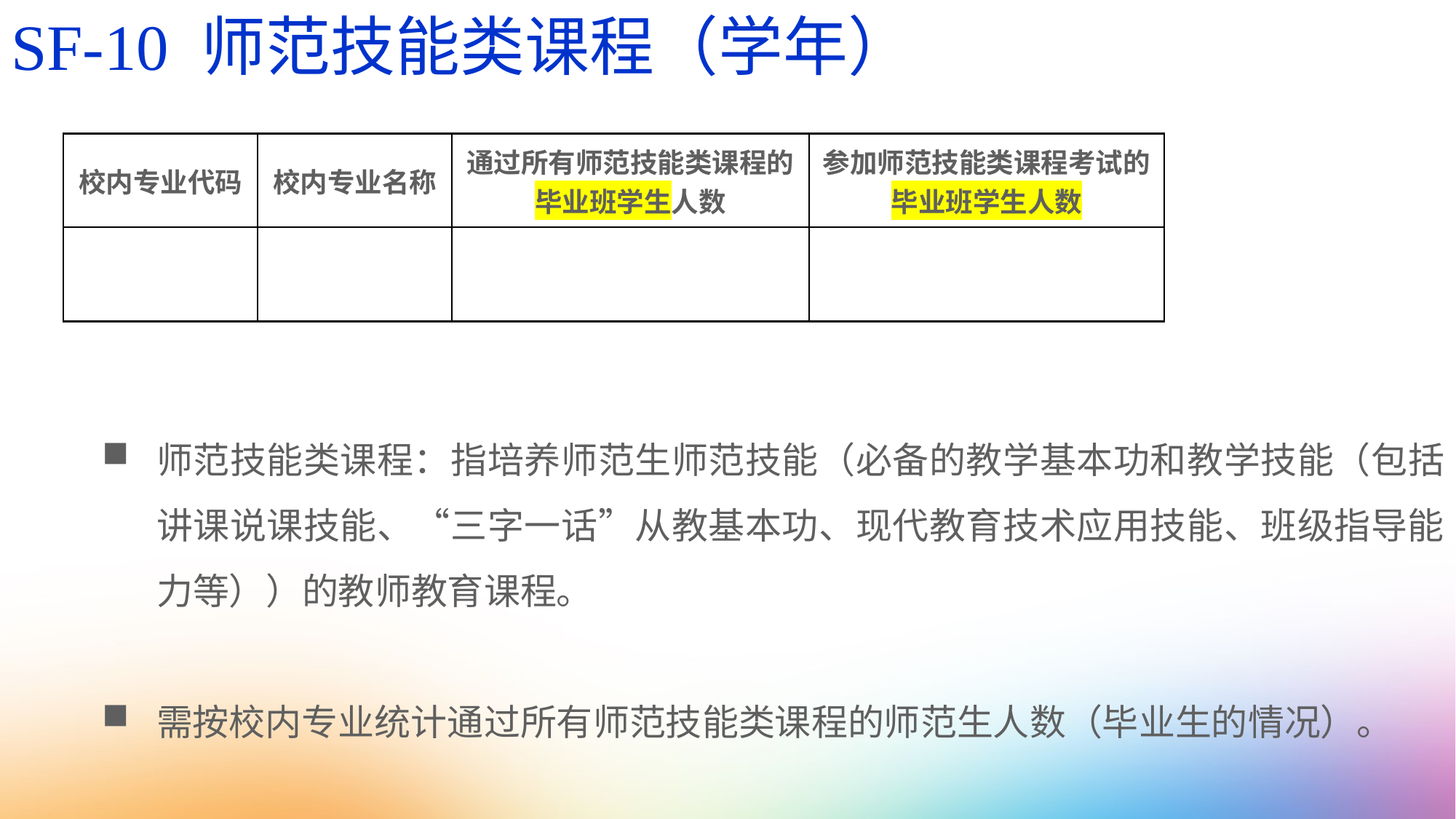

SF-10 师范技能类课程（学年）

| 校内专业代码 | 校内专业名称 | 通过所有师范技能类课程的毕业班学生人数 | 参加师范技能类课程考试的毕业班学生人数 |
| --- | --- | --- | --- |
|  |  |  |  |
师范技能类课程：指培养师范生师范技能（必备的教学基本功和教学技能（包括讲课说课技能、“三字一话”从教基本功、现代教育技术应用技能、班级指导能力等））的教师教育课程。

需按校内专业统计通过所有师范技能类课程的师范生人数（毕业生的情况）。